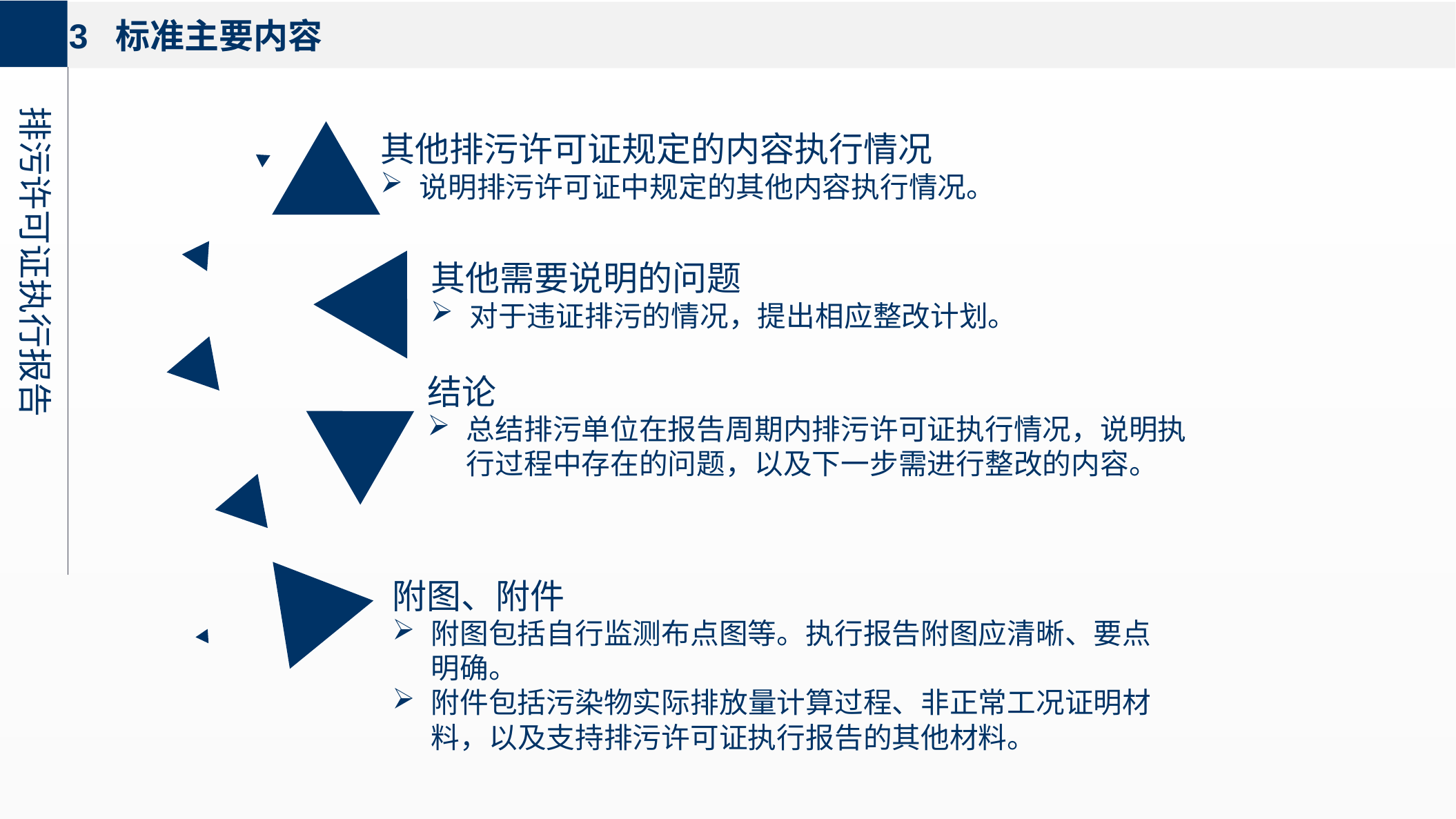

3  标准主要内容
排污许可证执行报告

其他排污许可证规定的内容执行情况
说明排污许可证中规定的其他内容执行情况。

其他需要说明的问题
对于违证排污的情况，提出相应整改计划。

结论
总结排污单位在报告周期内排污许可证执行情况，说明执行过程中存在的问题，以及下一步需进行整改的内容。

附图、附件
附图包括自行监测布点图等。执行报告附图应清晰、要点明确。
附件包括污染物实际排放量计算过程、非正常工况证明材料，以及支持排污许可证执行报告的其他材料。